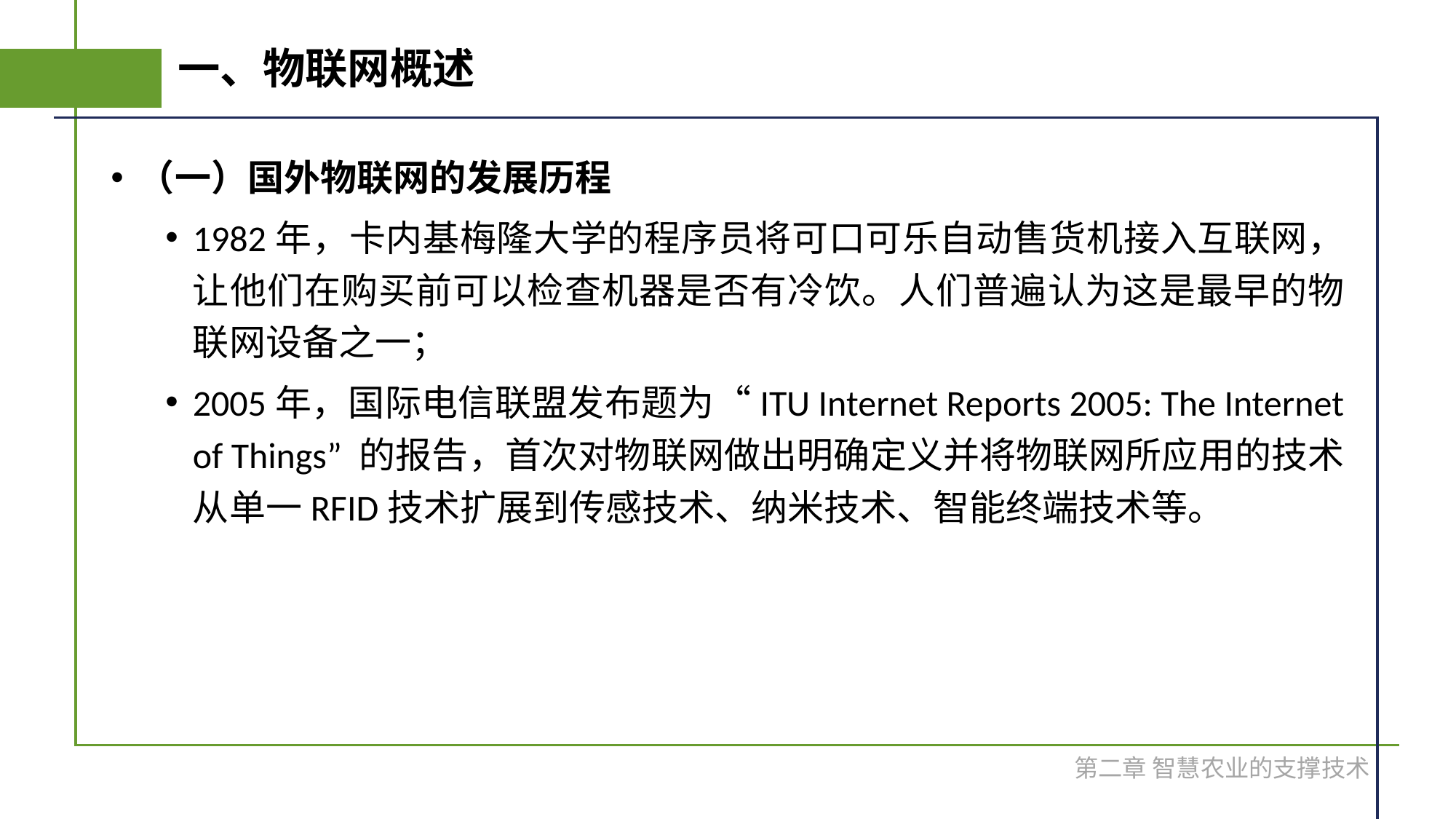

# 一、物联网概述
（一）国外物联网的发展历程
1982年，卡内基梅隆大学的程序员将可口可乐自动售货机接入互联网，让他们在购买前可以检查机器是否有冷饮。人们普遍认为这是最早的物联网设备之一；
2005年，国际电信联盟发布题为“ITU Internet Reports 2005: The Internet of Things” 的报告，首次对物联网做出明确定义并将物联网所应用的技术从单一RFID技术扩展到传感技术、纳米技术、智能终端技术等。

第二章 智慧农业的支撑技术